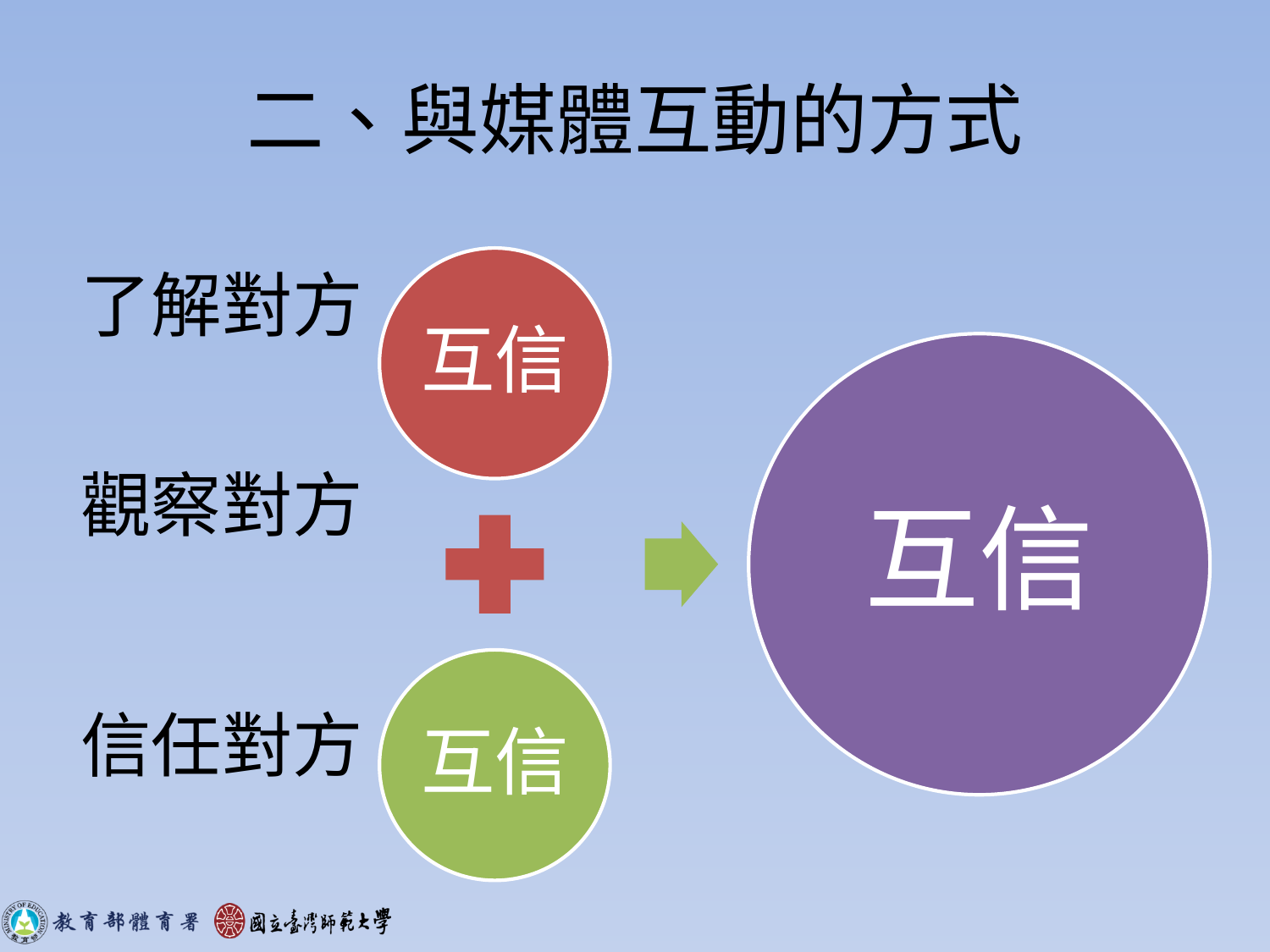

# 二、與媒體互動的方式

互信

互信

互信
了解對方
觀察對方
信任對方